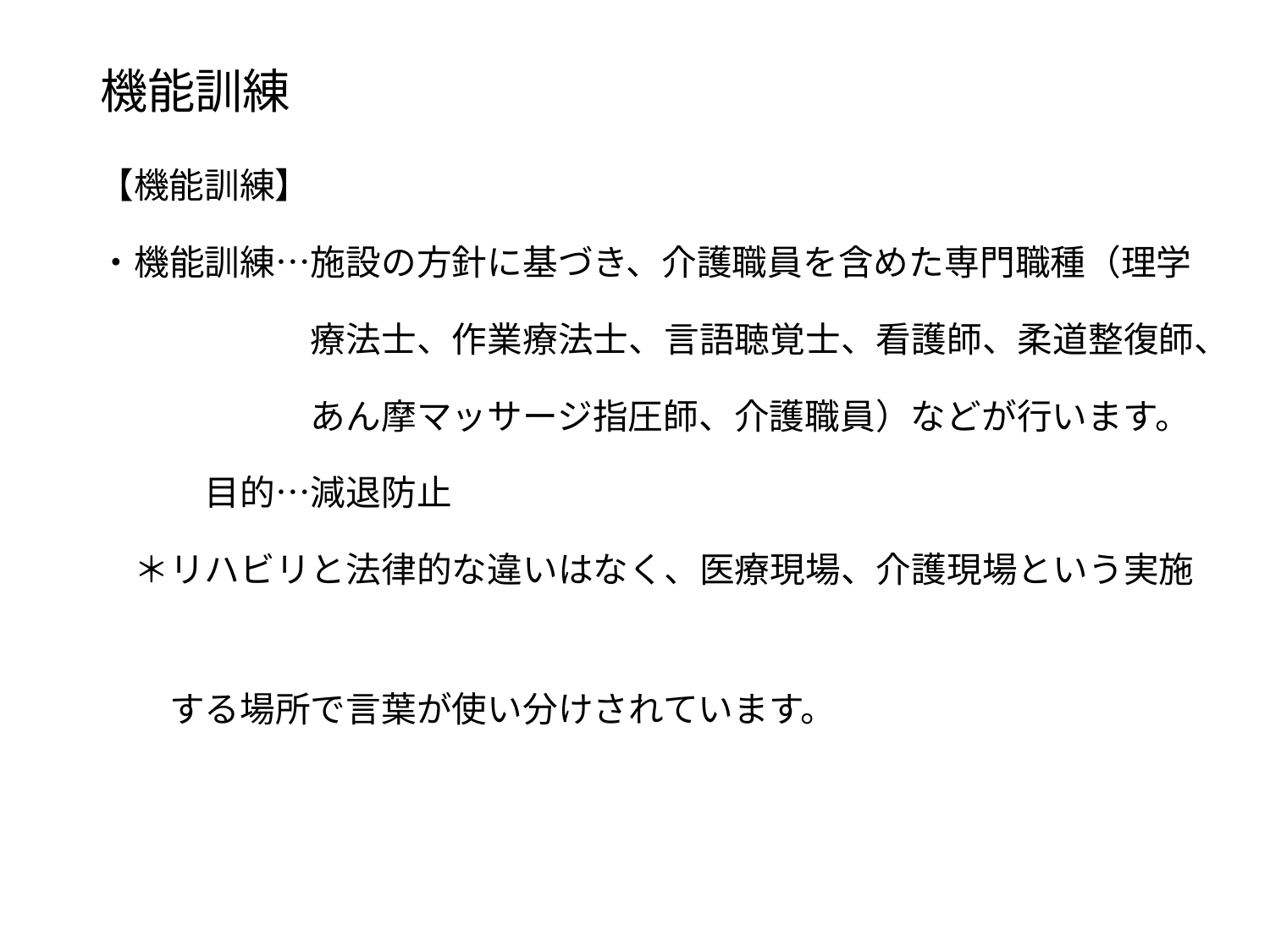

# 機能訓練
【機能訓練】
・機能訓練…施設の方針に基づき、介護職員を含めた専門職種（理学
　　　　　　療法士、作業療法士、言語聴覚士、看護師、柔道整復師、
　　　　　　あん摩マッサージ指圧師、介護職員）などが行います。
　　　目的…減退防止
　＊リハビリと法律的な違いはなく、医療現場、介護現場という実施
　　する場所で言葉が使い分けされています。